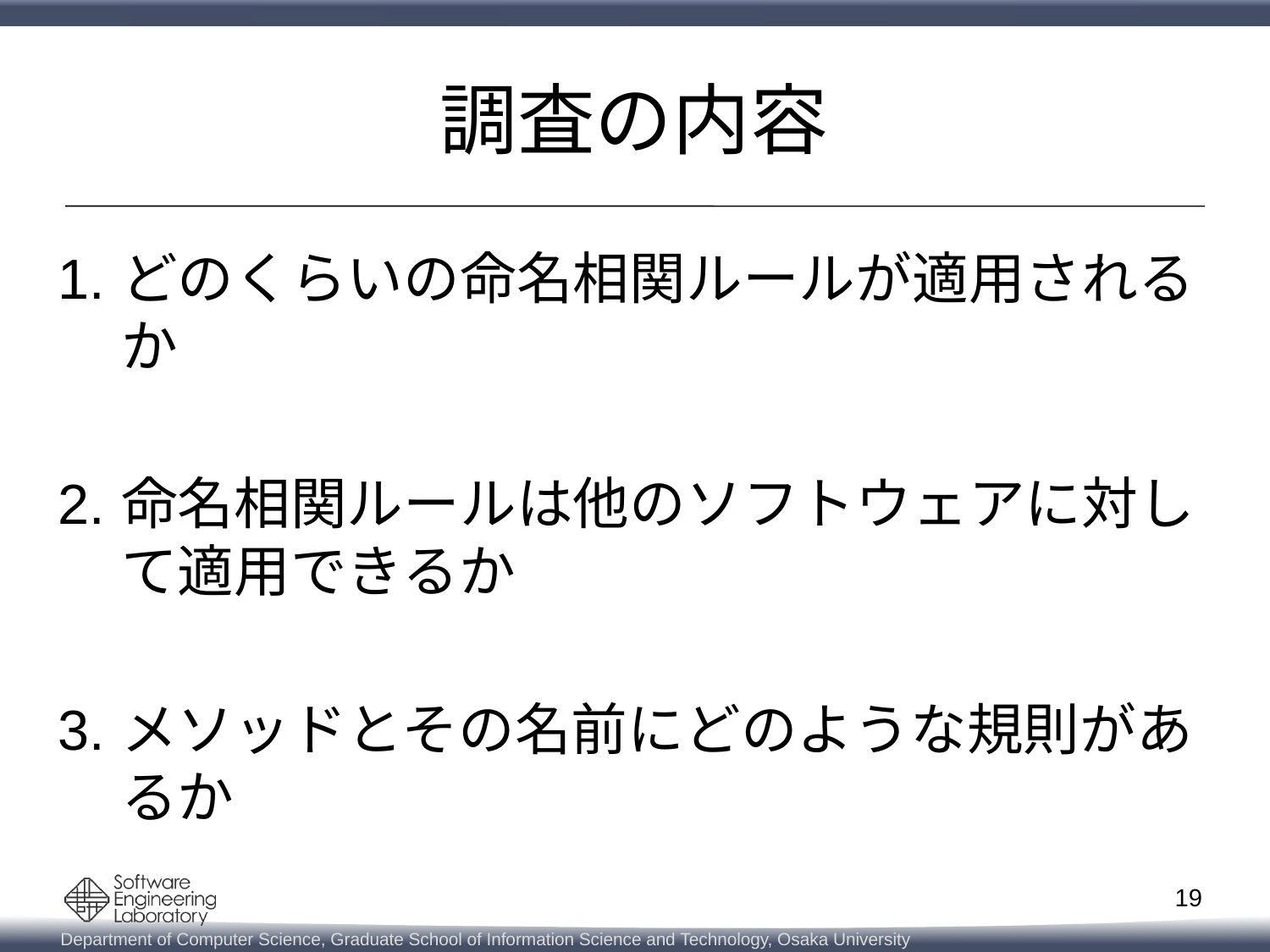

# 調査の内容
どのくらいの命名相関ルールが適用されるか

命名相関ルールは他のソフトウェアに対して適用できるか

メソッドとその名前にどのような規則があるか
19